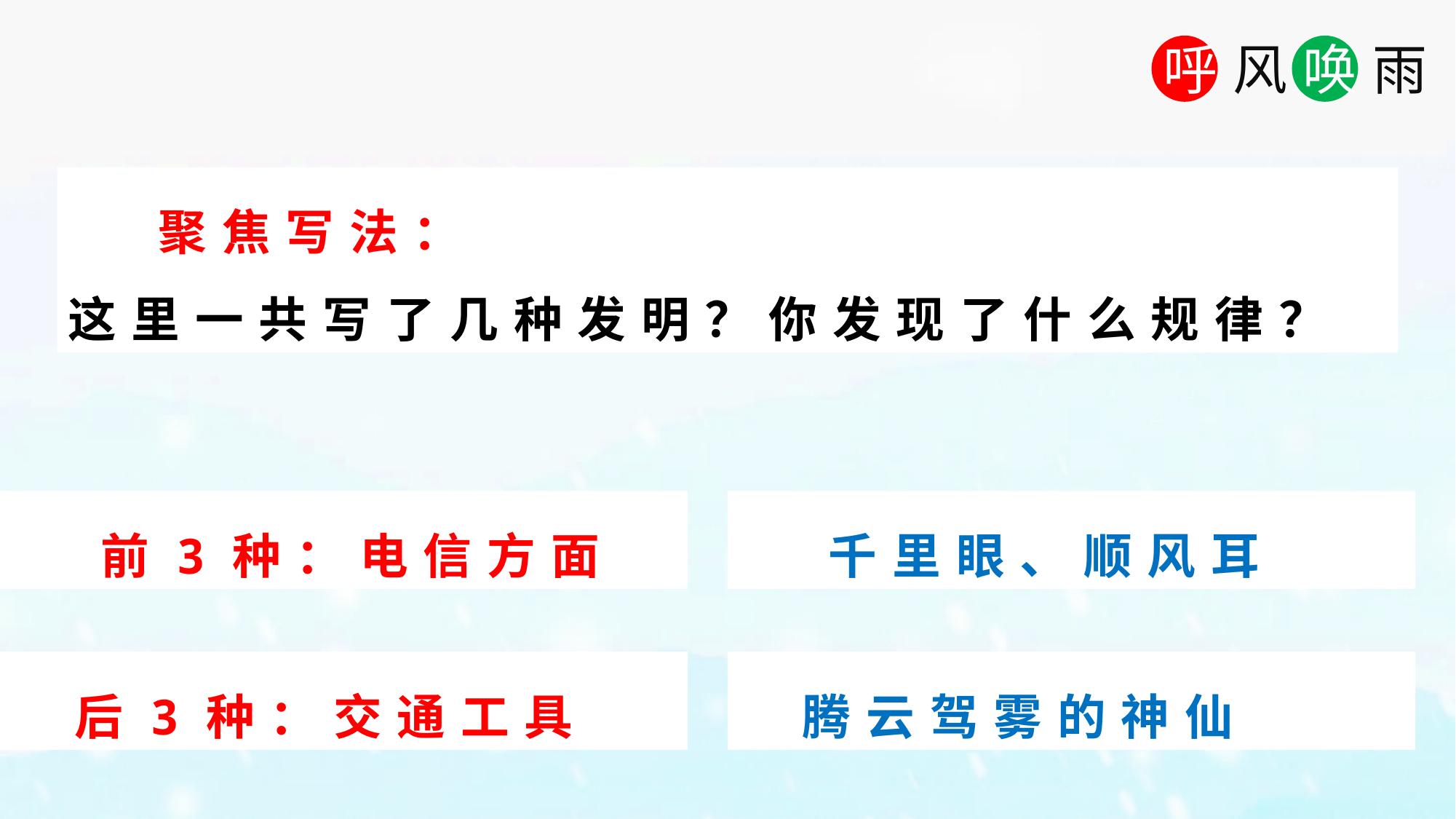

聚焦写法：
这里一共写了几种发明？你发现了什么规律？
   千里眼、顺风耳
   前3种：电信方面
  后3种：交通工具
  腾云驾雾的神仙